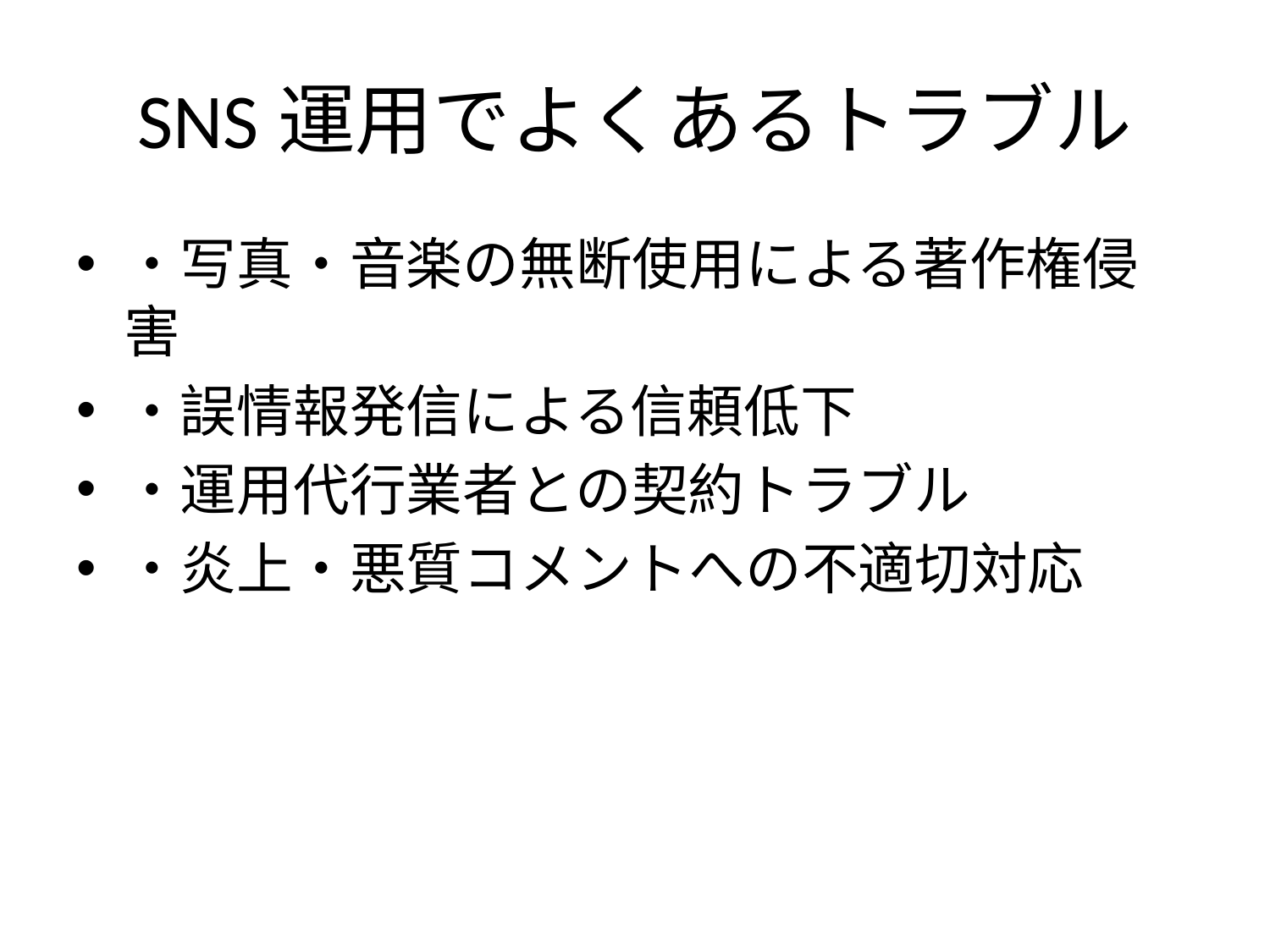

# SNS運用でよくあるトラブル
・写真・音楽の無断使用による著作権侵害
・誤情報発信による信頼低下
・運用代行業者との契約トラブル
・炎上・悪質コメントへの不適切対応